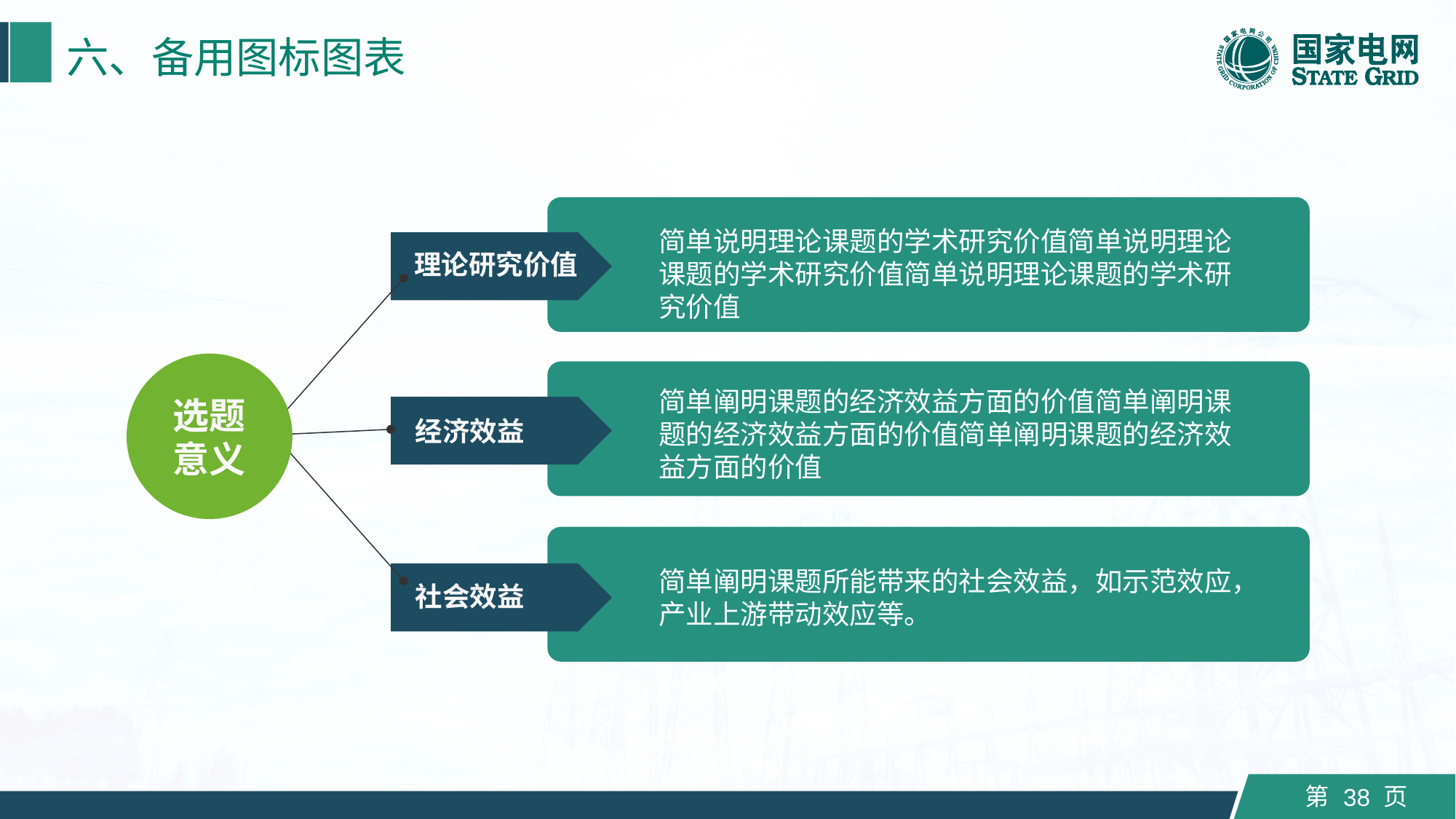

六、备用图标图表

简单说明理论课题的学术研究价值简单说明理论课题的学术研究价值简单说明理论课题的学术研究价值

理论研究价值

选题意义

简单阐明课题的经济效益方面的价值简单阐明课题的经济效益方面的价值简单阐明课题的经济效益方面的价值

经济效益

简单阐明课题所能带来的社会效益，如示范效应，产业上游带动效应等。

社会效益